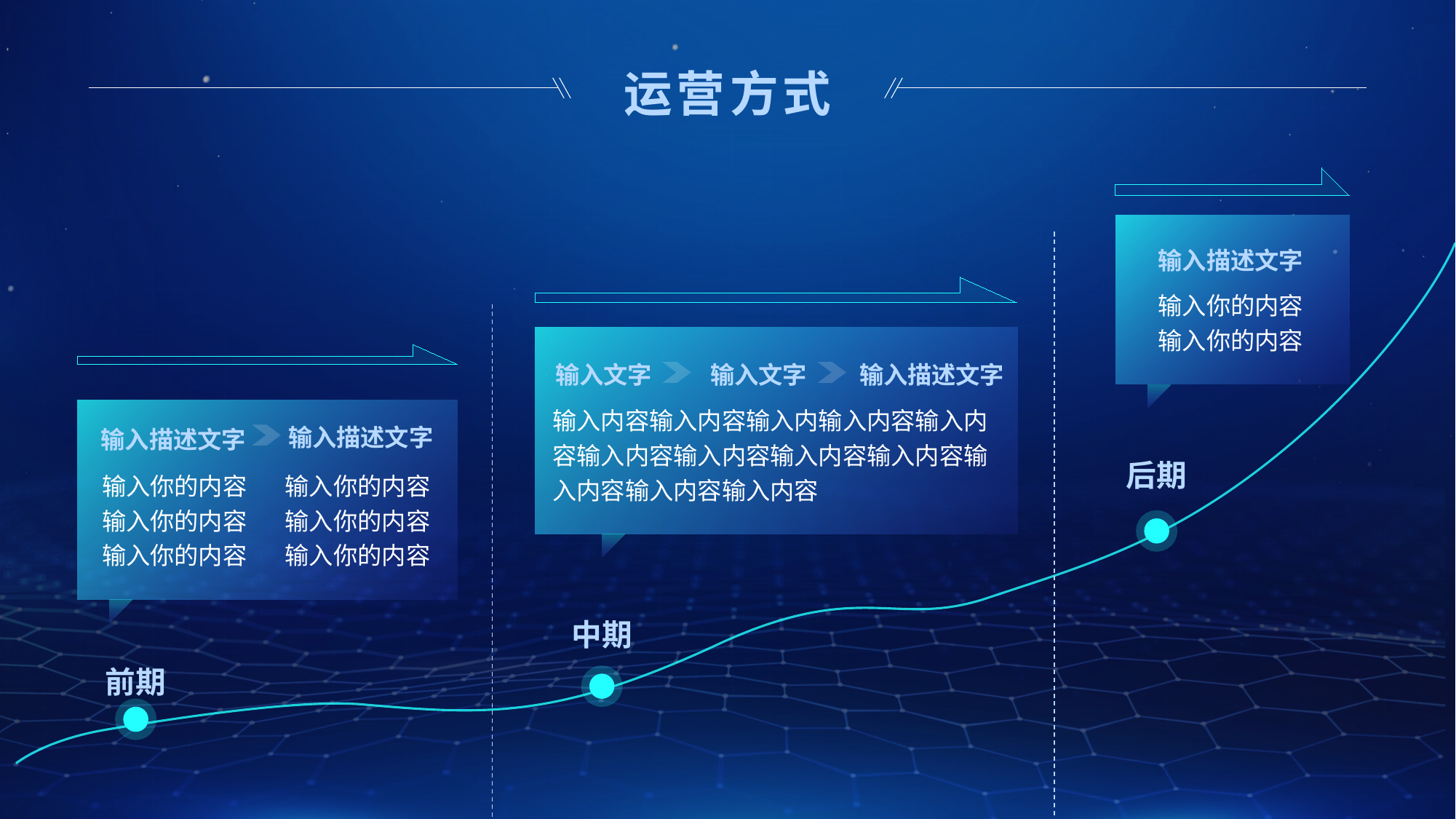

# 运营方式

输入描述文字

输入你的内容
输入你的内容

输入文字
输入文字
输入描述文字

输入内容输入内容输入内输入内容输入内容输入内容输入内容输入内容输入内容输入内容输入内容输入内容

输入描述文字
输入描述文字

后期
输入你的内容
输入你的内容
输入你的内容
输入你的内容
输入你的内容
输入你的内容

中期

前期